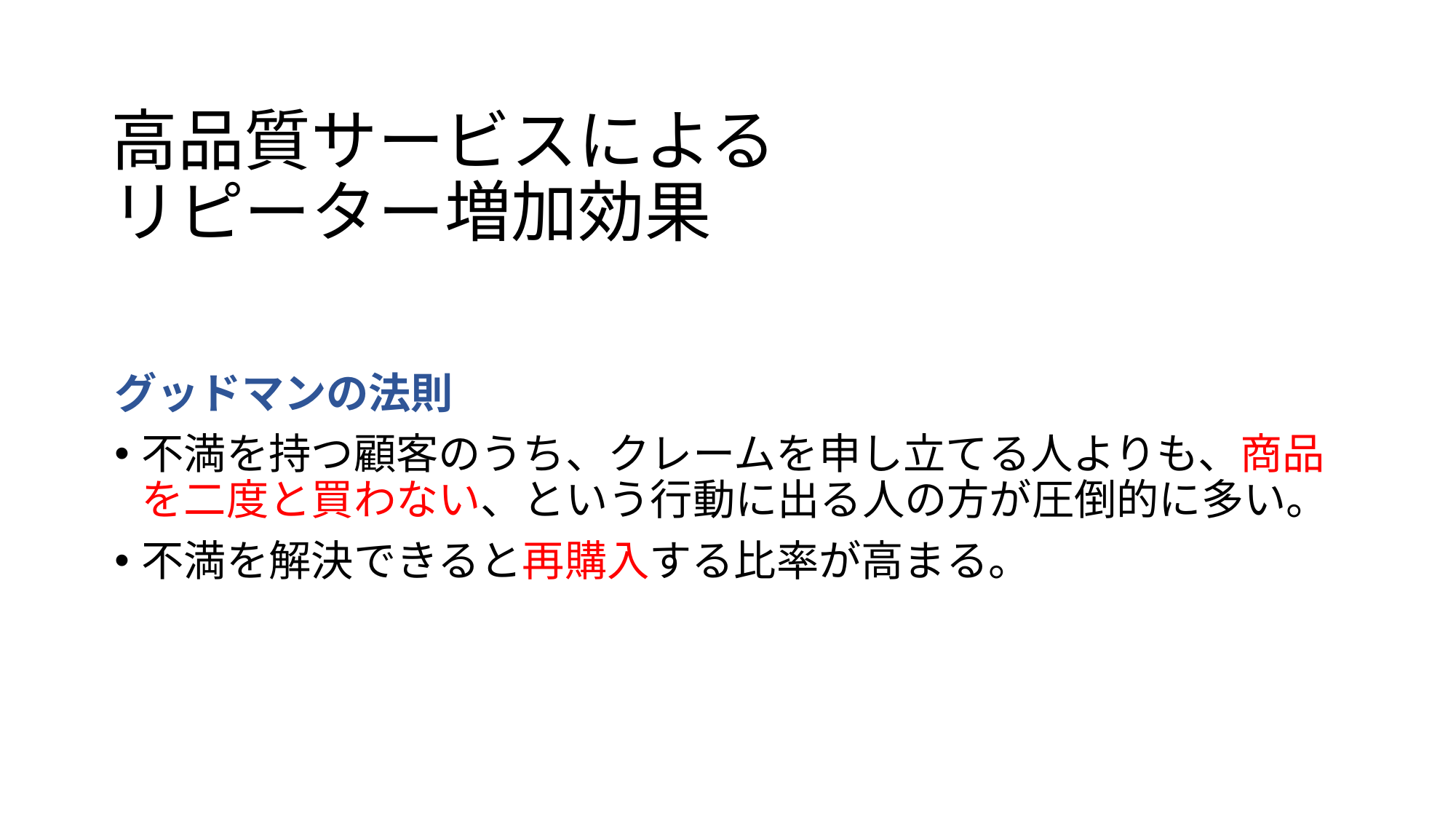

# 高品質サービスによる リピーター増加効果
グッドマンの法則
不満を持つ顧客のうち、クレームを申し立てる人よりも、商品を二度と買わない、という行動に出る人の方が圧倒的に多い。
不満を解決できると再購入する比率が高まる。